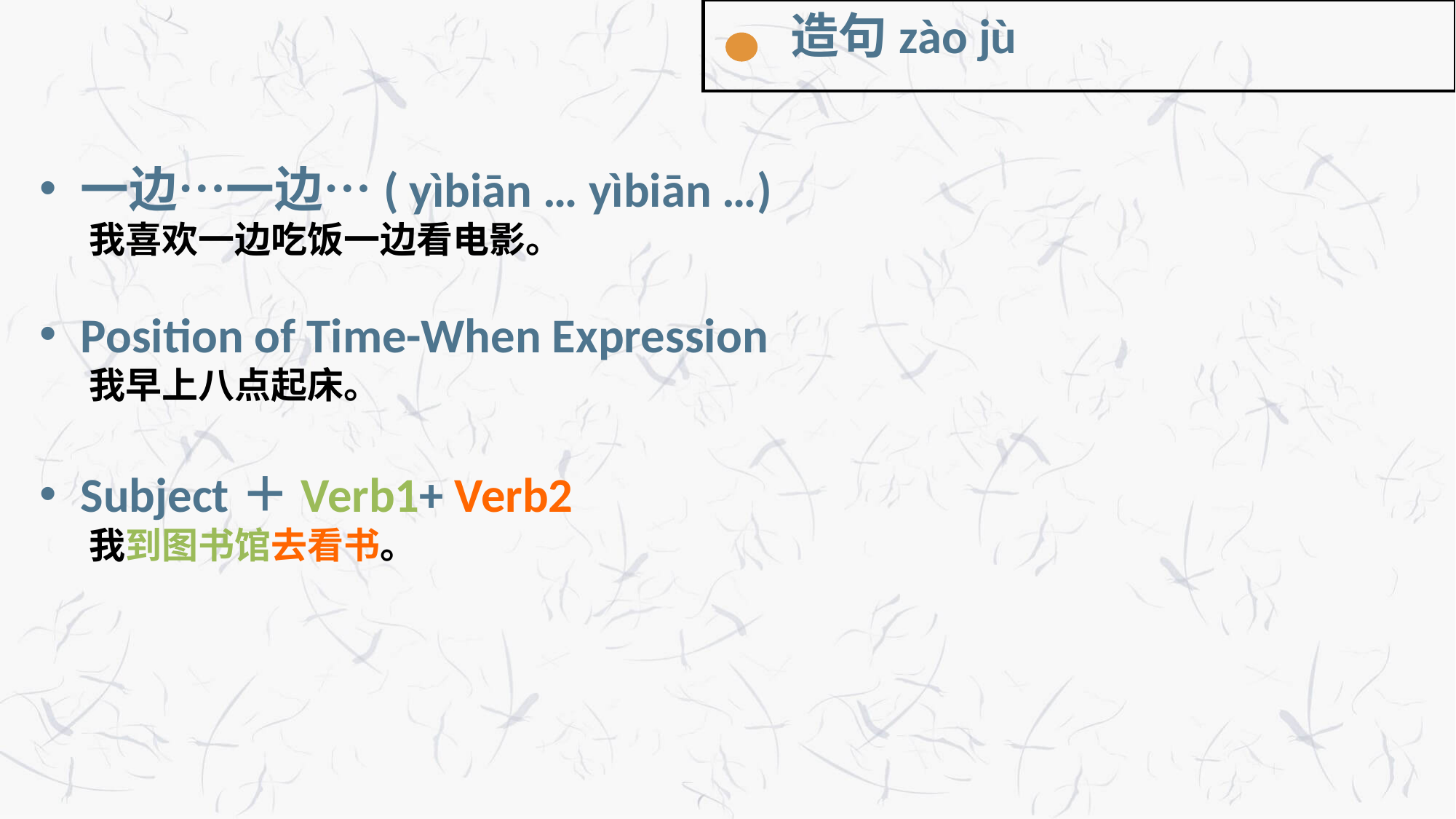

造句zào jù

一边…一边…( yìbiān … yìbiān …)
     我喜欢一边吃饭一边看电影。

Position of Time-When Expression
     我早上八点起床。

Subject＋Verb1+ Verb2
     我到图书馆去看书。